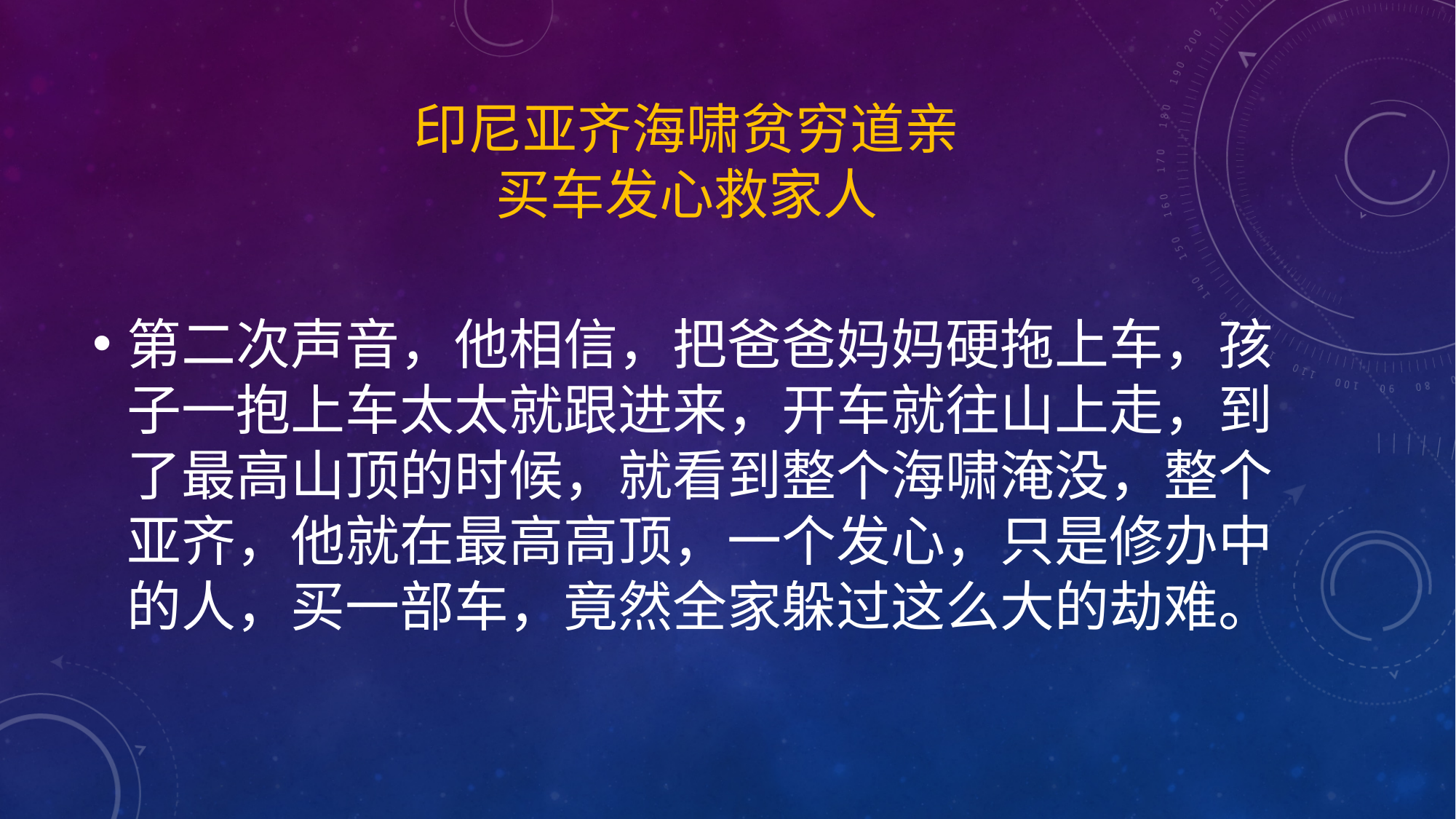

# 印尼亚齐海啸贫穷道亲 买车发心救家人
第二次声音，他相信，把爸爸妈妈硬拖上车，孩子一抱上车太太就跟进来，开车就往山上走，到了最高山顶的时候，就看到整个海啸淹没，整个亚齐，他就在最高高顶，一个发心，只是修办中的人，买一部车，竟然全家躲过这么大的劫难。